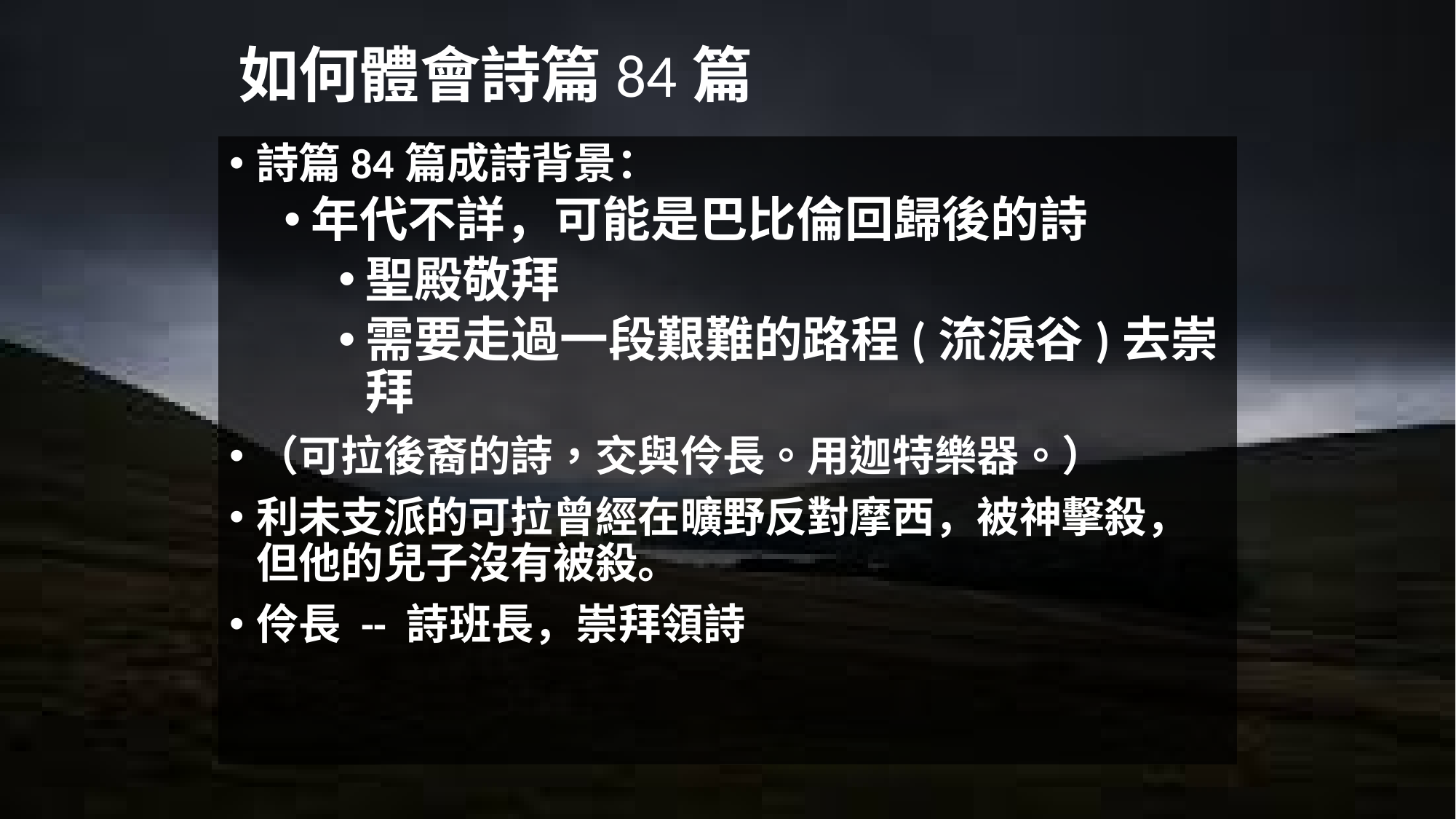

# 如何體會詩篇84篇
詩篇84篇成詩背景：
年代不詳，可能是巴比倫回歸後的詩
聖殿敬拜
需要走過一段艱難的路程(流淚谷)去崇拜
（可拉後裔的詩，交與伶長。用迦特樂器。）
利未支派的可拉曾經在曠野反對摩西，被神擊殺，但他的兒子沒有被殺。
伶長 -- 詩班長，崇拜領詩